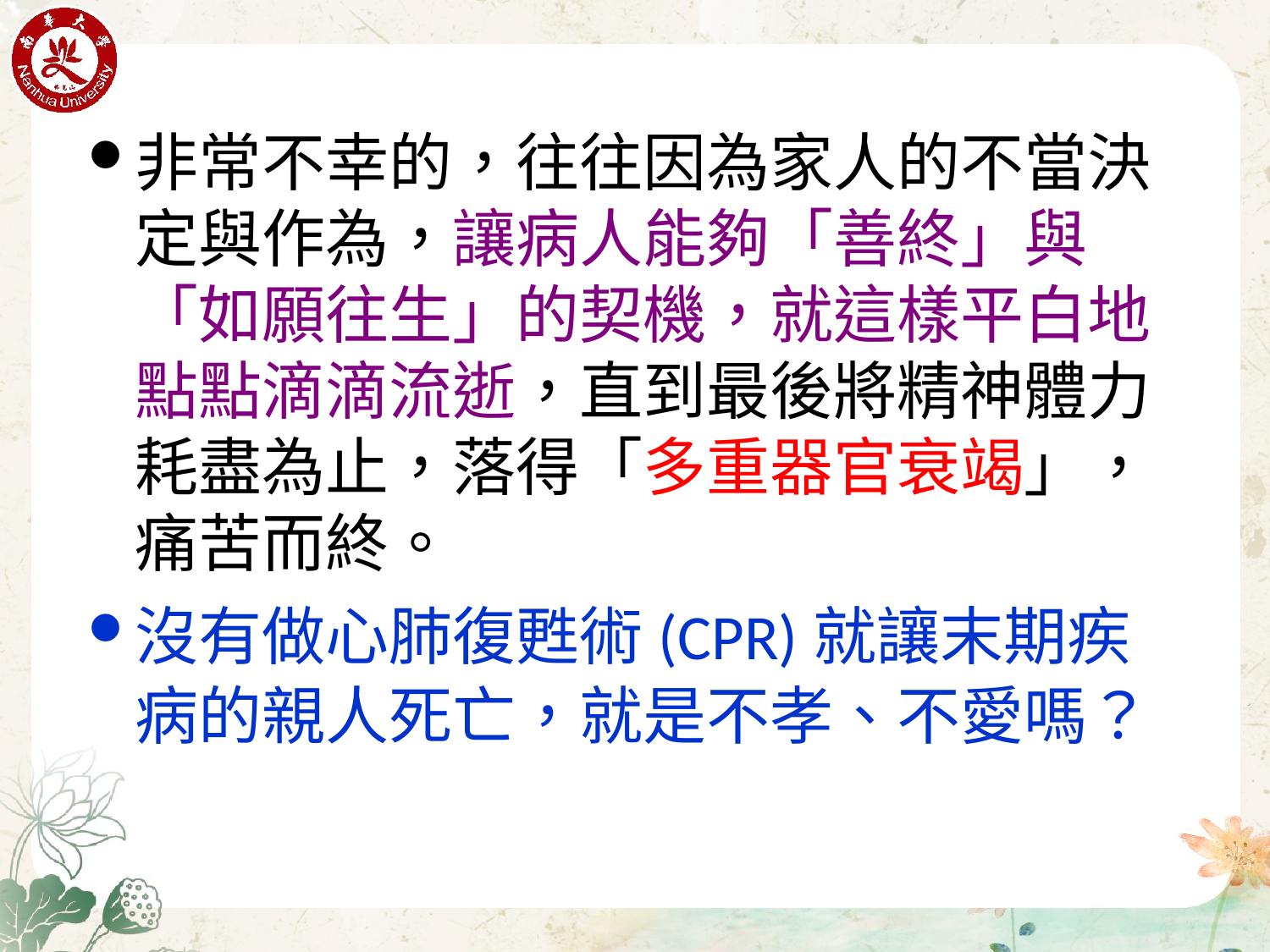

非常不幸的，往往因為家人的不當決定與作為，讓病人能夠「善終」與「如願往生」的契機，就這樣平白地點點滴滴流逝，直到最後將精神體力耗盡為止，落得「多重器官衰竭」，痛苦而終。
沒有做心肺復甦術(CPR)就讓末期疾病的親人死亡，就是不孝、不愛嗎？